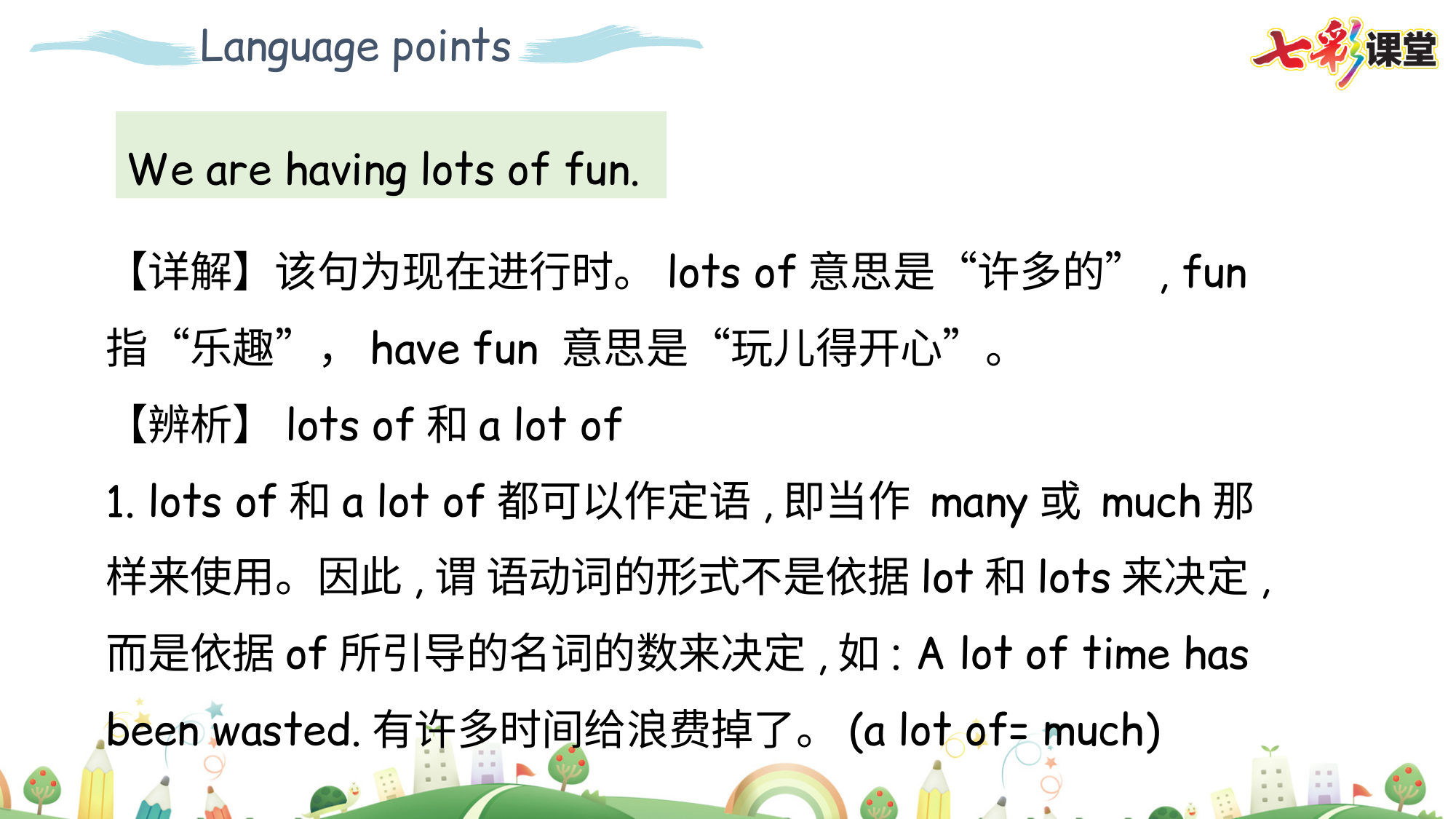

Language points

We are having lots of fun.
【详解】该句为现在进行时。lots of意思是“许多的”, fun指“乐趣”，have fun 意思是“玩儿得开心”。
【辨析】lots of和a lot of
1. lots of和a lot of都可以作定语,即当作 many或 much那样来使用。因此,谓 语动词的形式不是依据lot和lots来决定,而是依据of所引导的名词的数来决定,如: A lot of time has been wasted.有许多时间给浪费掉了。(a lot of= much)